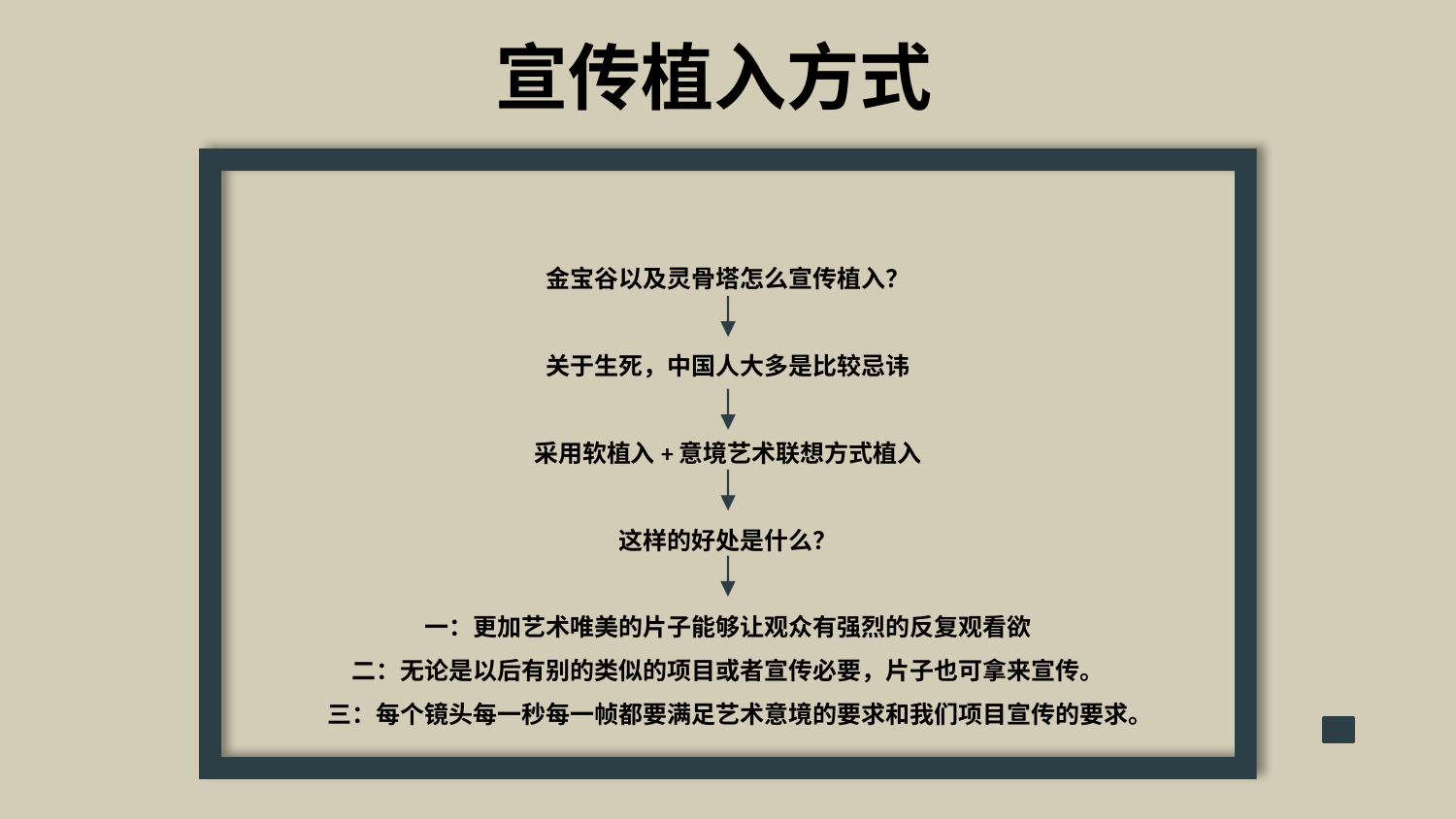

宣传植入方式

金宝谷以及灵骨塔怎么宣传植入？

关于生死，中国人大多是比较忌讳

采用软植入+意境艺术联想方式植入

这样的好处是什么？

一：更加艺术唯美的片子能够让观众有强烈的反复观看欲
二：无论是以后有别的类似的项目或者宣传必要，片子也可拿来宣传。
三：每个镜头每一秒每一帧都要满足艺术意境的要求和我们项目宣传的要求。